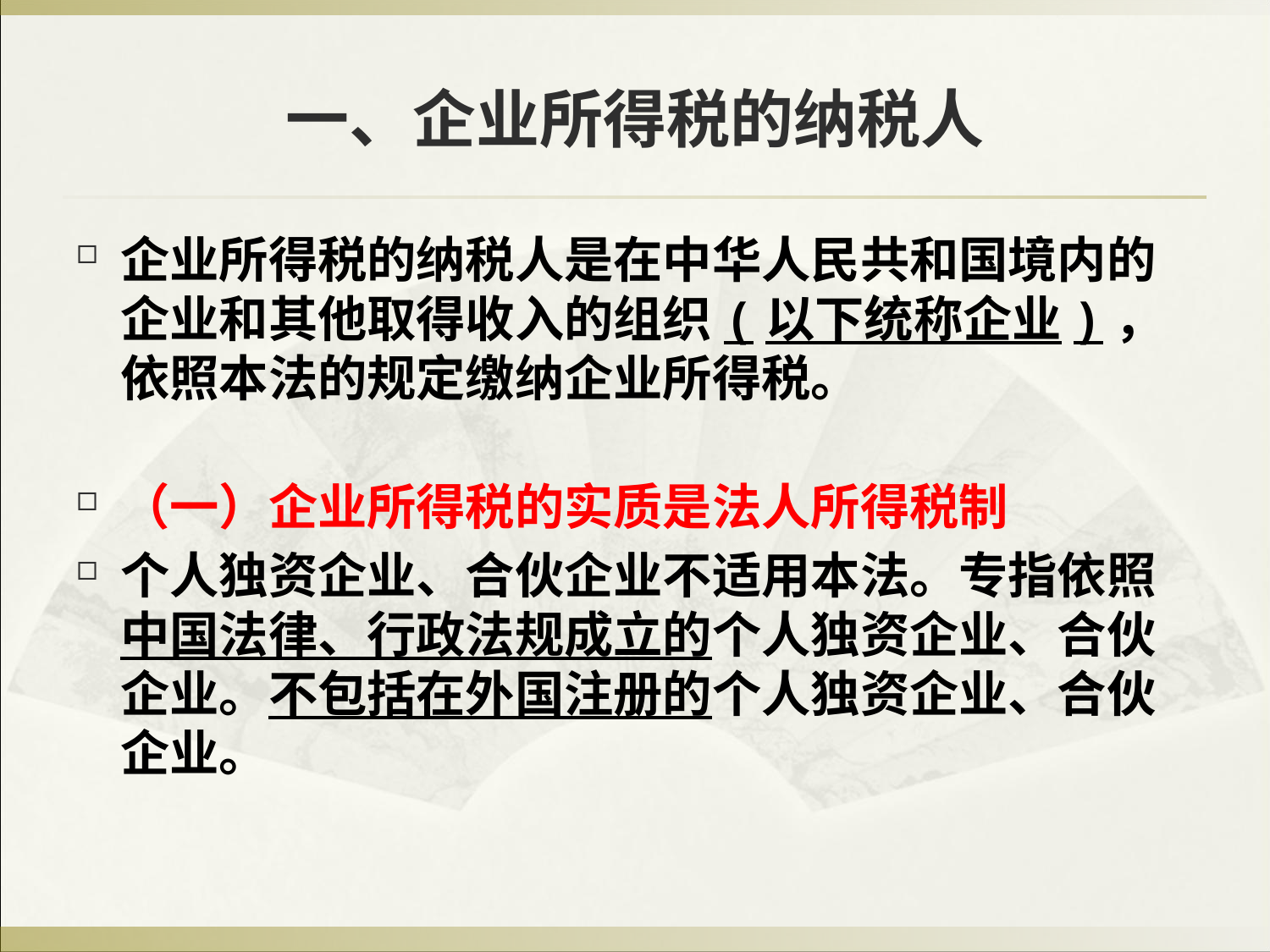

一、企业所得税的纳税人
企业所得税的纳税人是在中华人民共和国境内的企业和其他取得收入的组织(以下统称企业)，依照本法的规定缴纳企业所得税。

（一）企业所得税的实质是法人所得税制
个人独资企业、合伙企业不适用本法。专指依照中国法律、行政法规成立的个人独资企业、合伙企业。不包括在外国注册的个人独资企业、合伙企业。